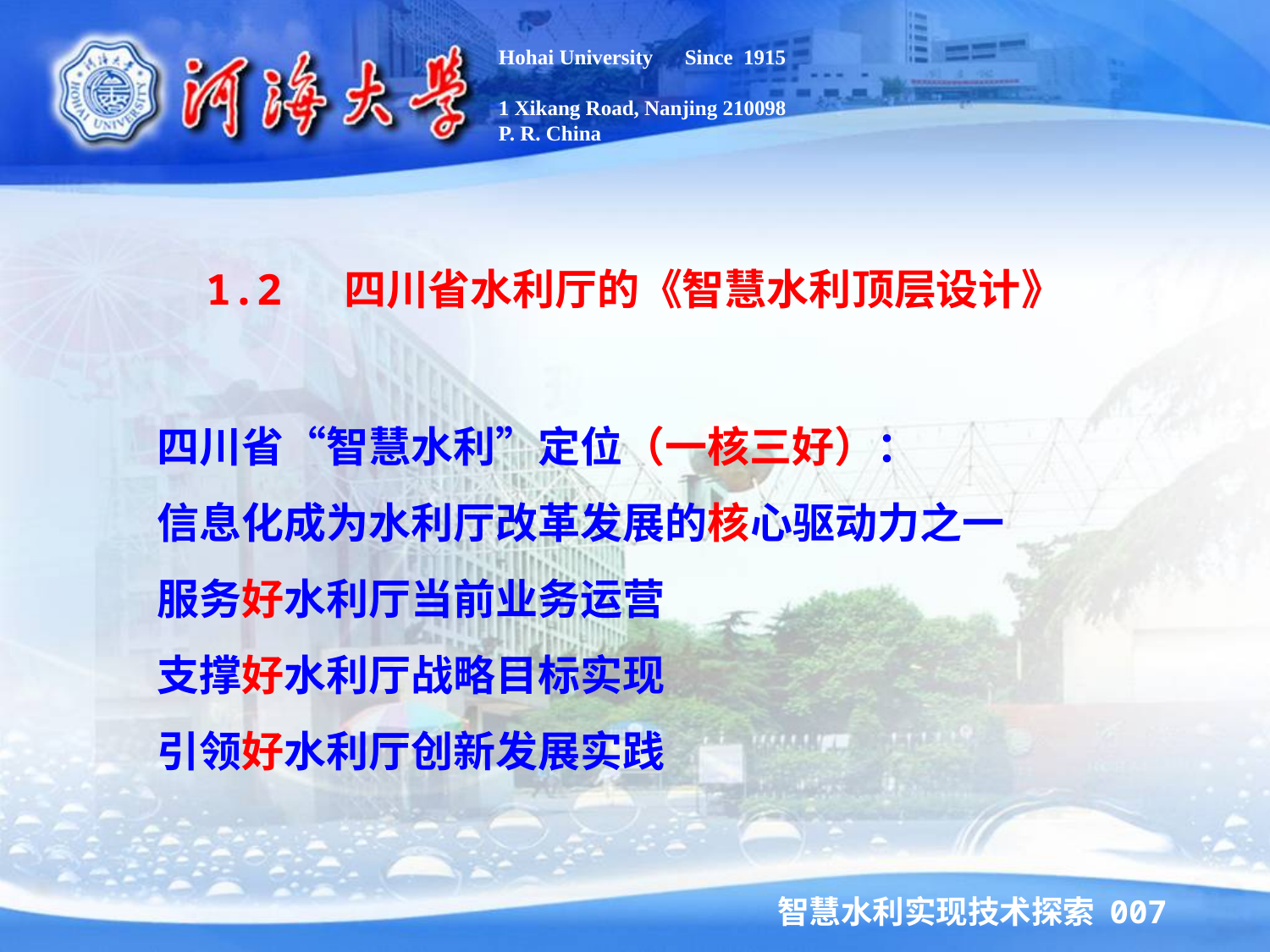

Hohai University      Since  1915
1 Xikang Road, Nanjing 210098
P. R. China
1.2  四川省水利厅的《智慧水利顶层设计》

四川省“智慧水利”定位（一核三好）：
信息化成为水利厅改革发展的核心驱动力之一
服务好水利厅当前业务运营
支撑好水利厅战略目标实现
引领好水利厅创新发展实践
智慧水利实现技术探索 007